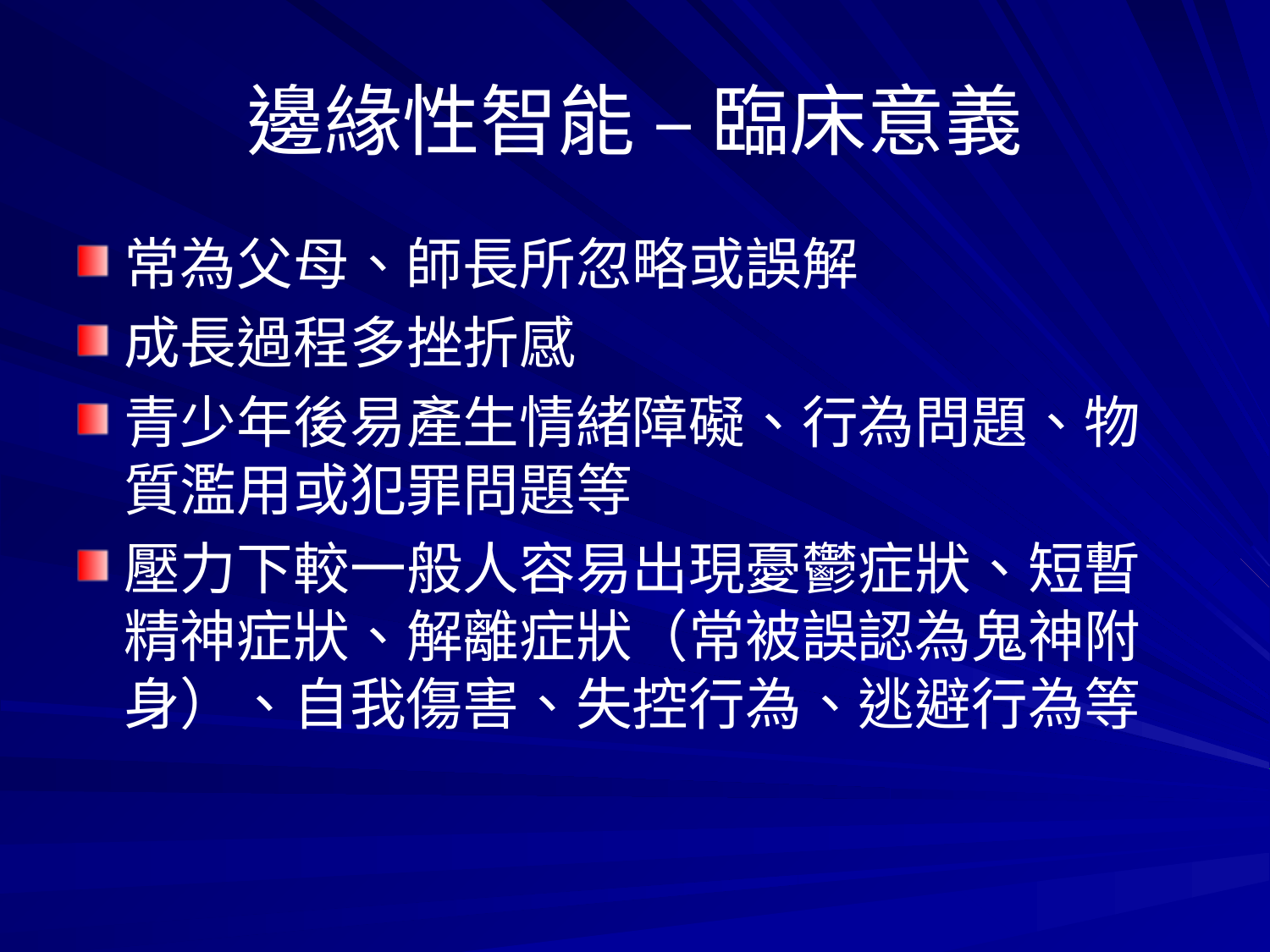

# 邊緣性智能 – 臨床意義
常為父母、師長所忽略或誤解
成長過程多挫折感
青少年後易產生情緒障礙、行為問題、物質濫用或犯罪問題等
壓力下較一般人容易出現憂鬱症狀、短暫精神症狀、解離症狀（常被誤認為鬼神附身）、自我傷害、失控行為、逃避行為等